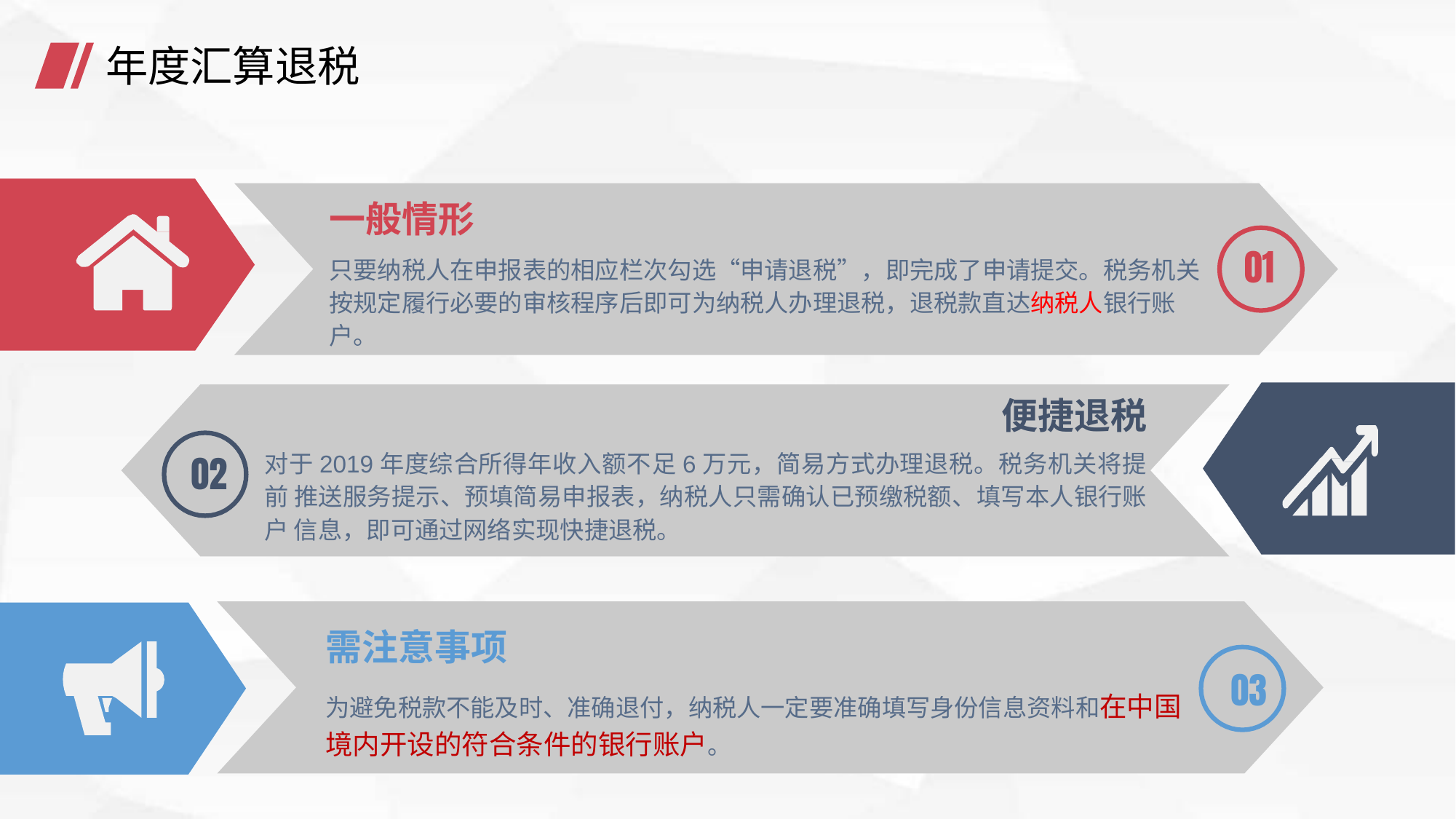

# 年度汇算退税

一般情形
只要纳税人在申报表的相应栏次勾选“申请退税”，即完成了申请提交。税务机关 按规定履行必要的审核程序后即可为纳税人办理退税，退税款直达纳税人银行账户。

01
便捷退税
对于2019年度综合所得年收入额不足6万元，简易方式办理退税。税务机关将提前 推送服务提示、预填简易申报表，纳税人只需确认已预缴税额、填写本人银行账户 信息，即可通过网络实现快捷退税。

02

需注意事项
为避免税款不能及时、准确退付，纳税人一定要准确填写身份信息资料和在中国
境内开设的符合条件的银行账户。

03